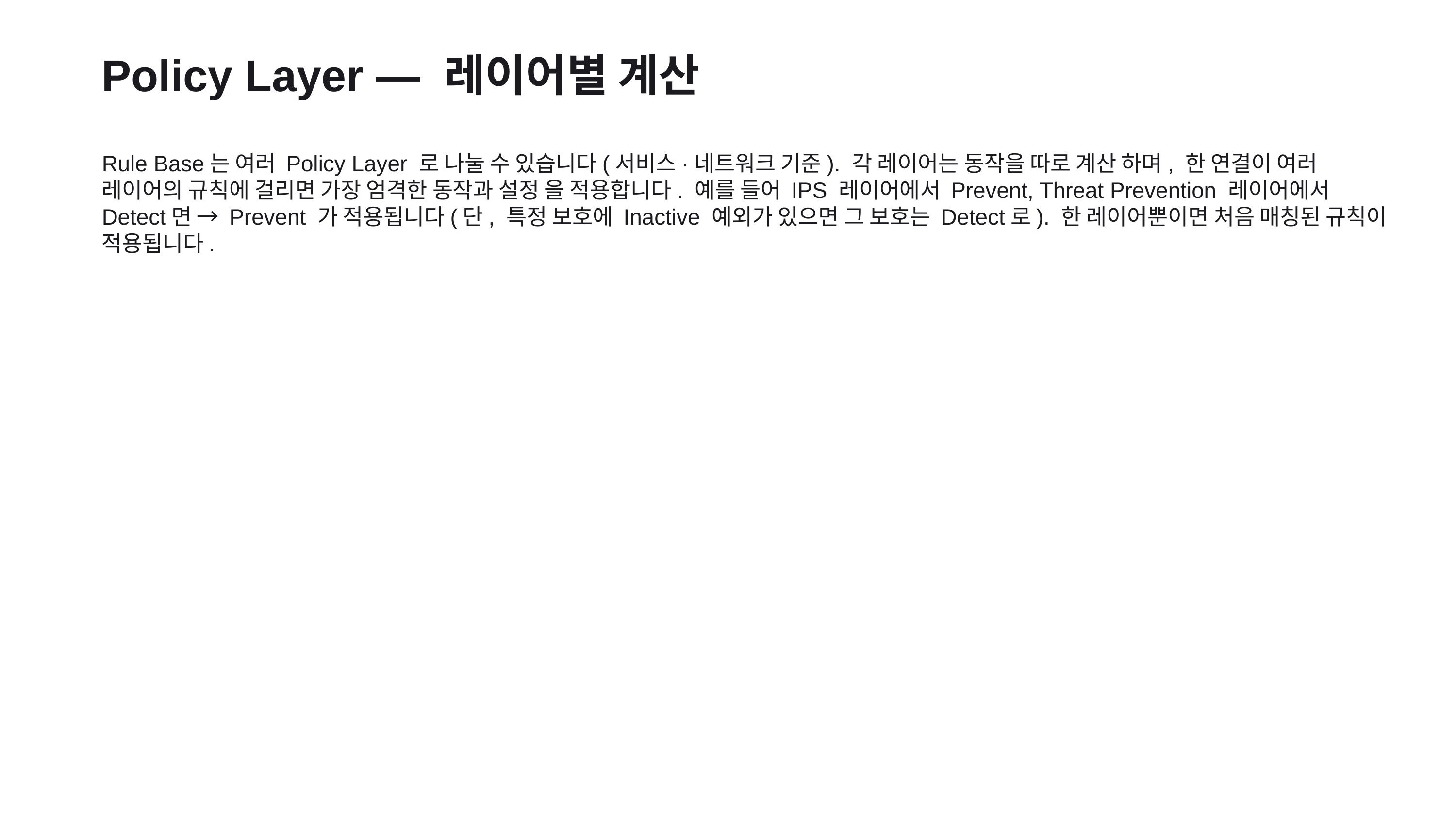

Policy Layer — 레이어별 계산
Rule Base는 여러 Policy Layer 로 나눌 수 있습니다(서비스·네트워크 기준). 각 레이어는 동작을 따로 계산 하며, 한 연결이 여러 레이어의 규칙에 걸리면 가장 엄격한 동작과 설정 을 적용합니다. 예를 들어 IPS 레이어에서 Prevent, Threat Prevention 레이어에서 Detect면 → Prevent 가 적용됩니다(단, 특정 보호에 Inactive 예외가 있으면 그 보호는 Detect로). 한 레이어뿐이면 처음 매칭된 규칙이 적용됩니다.